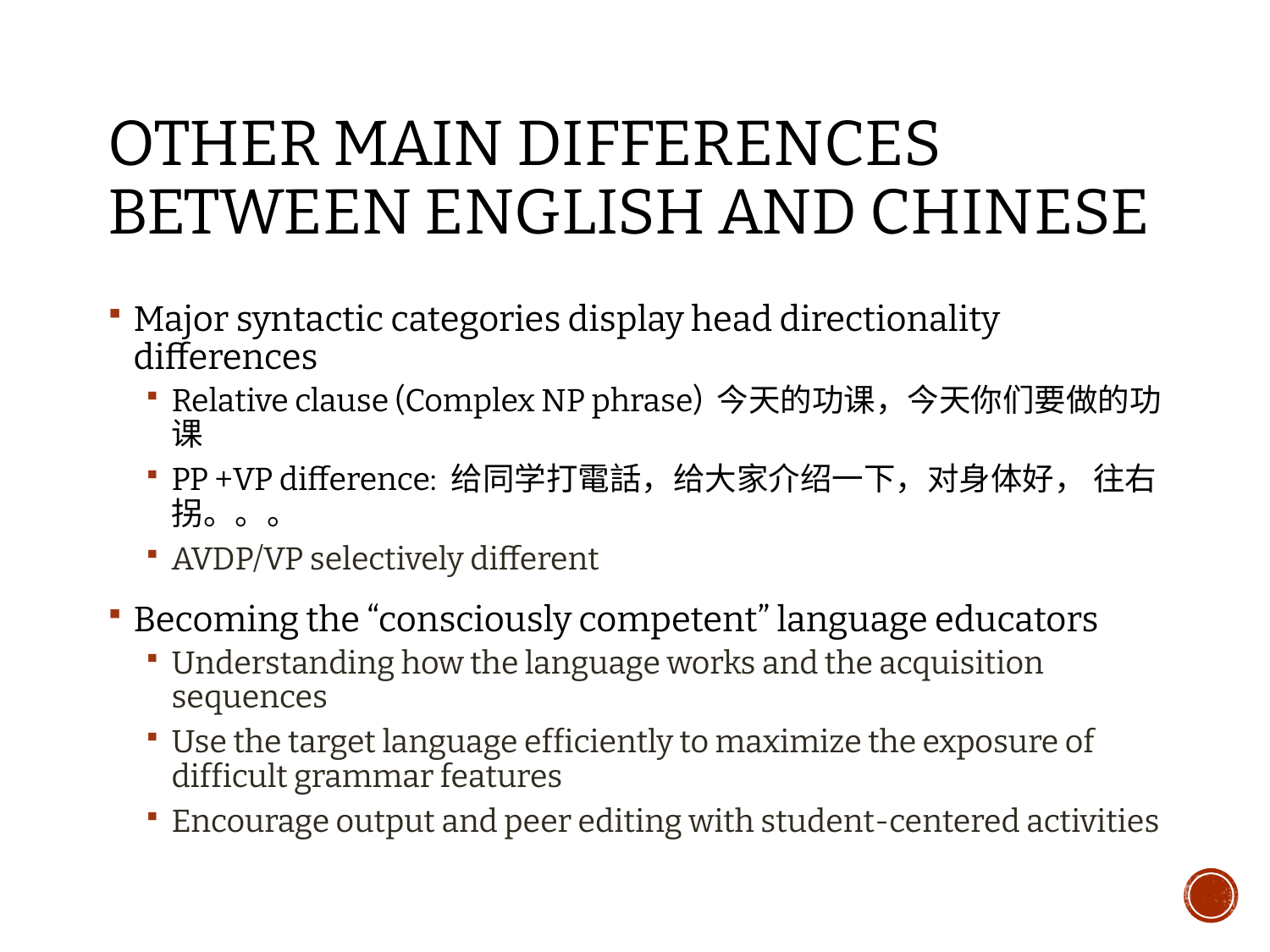

# Other main differences between English and Chinese
Major syntactic categories display head directionality differences
Relative clause (Complex NP phrase) 今天的功课，今天你们要做的功课
PP +VP difference: 给同学打電話，给大家介绍一下，对身体好， 往右拐。。。
AVDP/VP selectively different
Becoming the “consciously competent” language educators
Understanding how the language works and the acquisition sequences
Use the target language efficiently to maximize the exposure of difficult grammar features
Encourage output and peer editing with student-centered activities